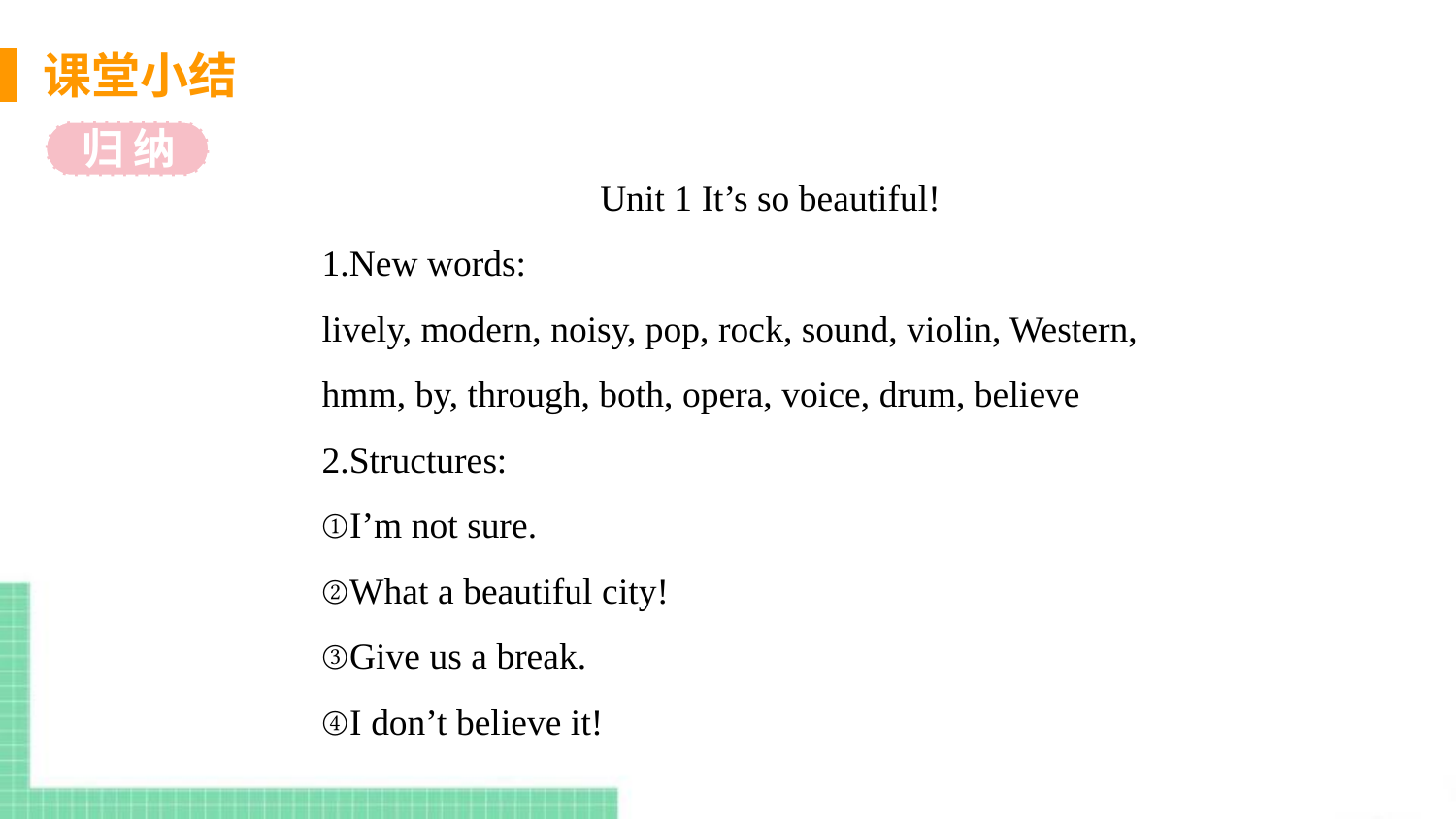

课堂小结

归 纳

Unit 1 It’s so beautiful!
1.New words:
lively, modern, noisy, pop, rock, sound, violin, Western, hmm, by, through, both, opera, voice, drum, believe
2.Structures:
①I’m not sure.
②What a beautiful city!
③Give us a break.
④I don’t believe it!